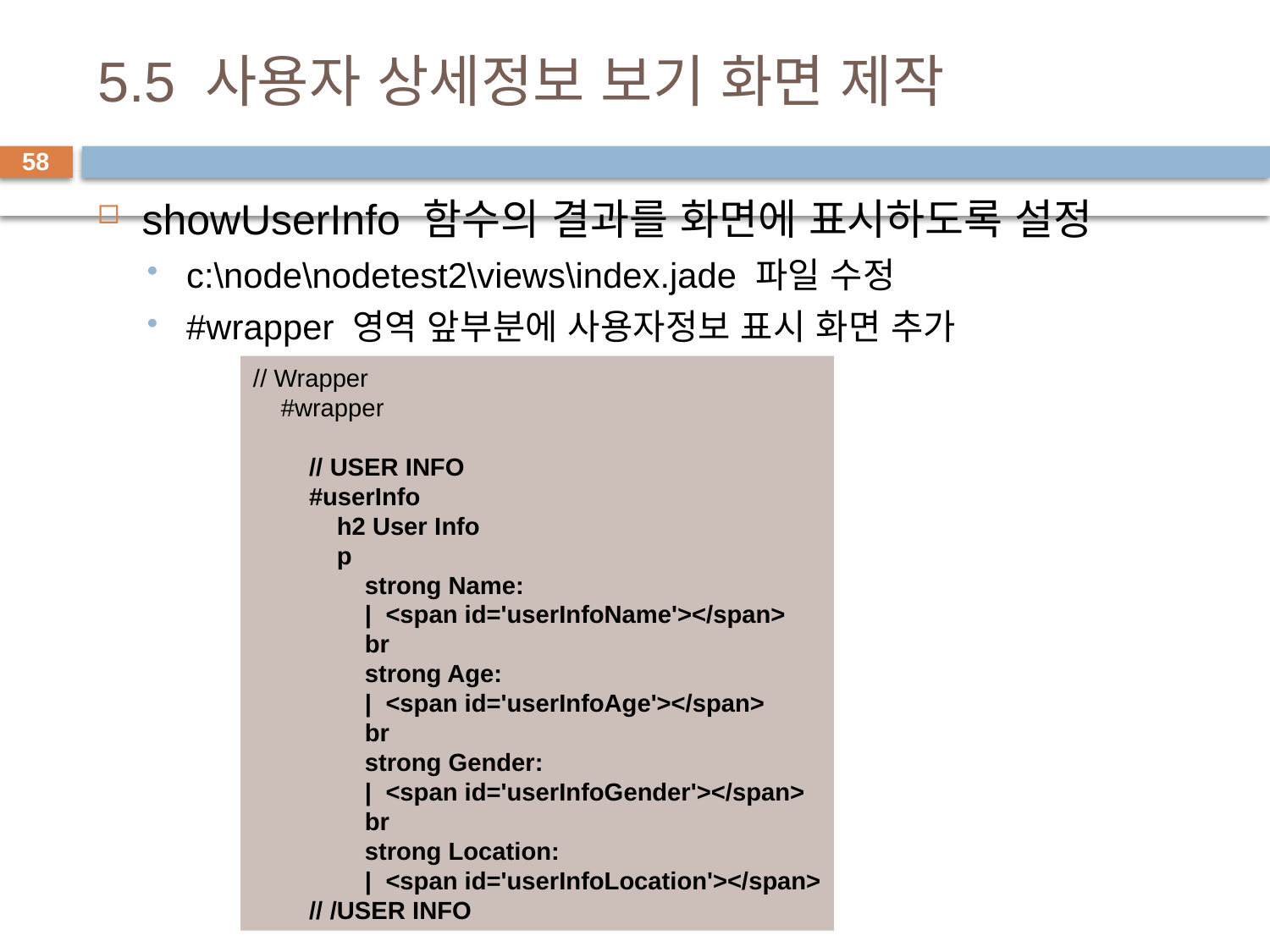

# 5.5 사용자 상세정보 보기 화면 제작
58
showUserInfo 함수의 결과를 화면에 표시하도록 설정
c:\node\nodetest2\views\index.jade 파일 수정
#wrapper 영역 앞부분에 사용자정보 표시 화면 추가

// Wrapper
    #wrapper

        // USER INFO
        #userInfo
            h2 User Info
            p
                strong Name:
                |  <span id='userInfoName'></span>
                br
                strong Age:
                |  <span id='userInfoAge'></span>
                br
                strong Gender:
                |  <span id='userInfoGender'></span>
                br
                strong Location:
                |  <span id='userInfoLocation'></span>
        // /USER INFO